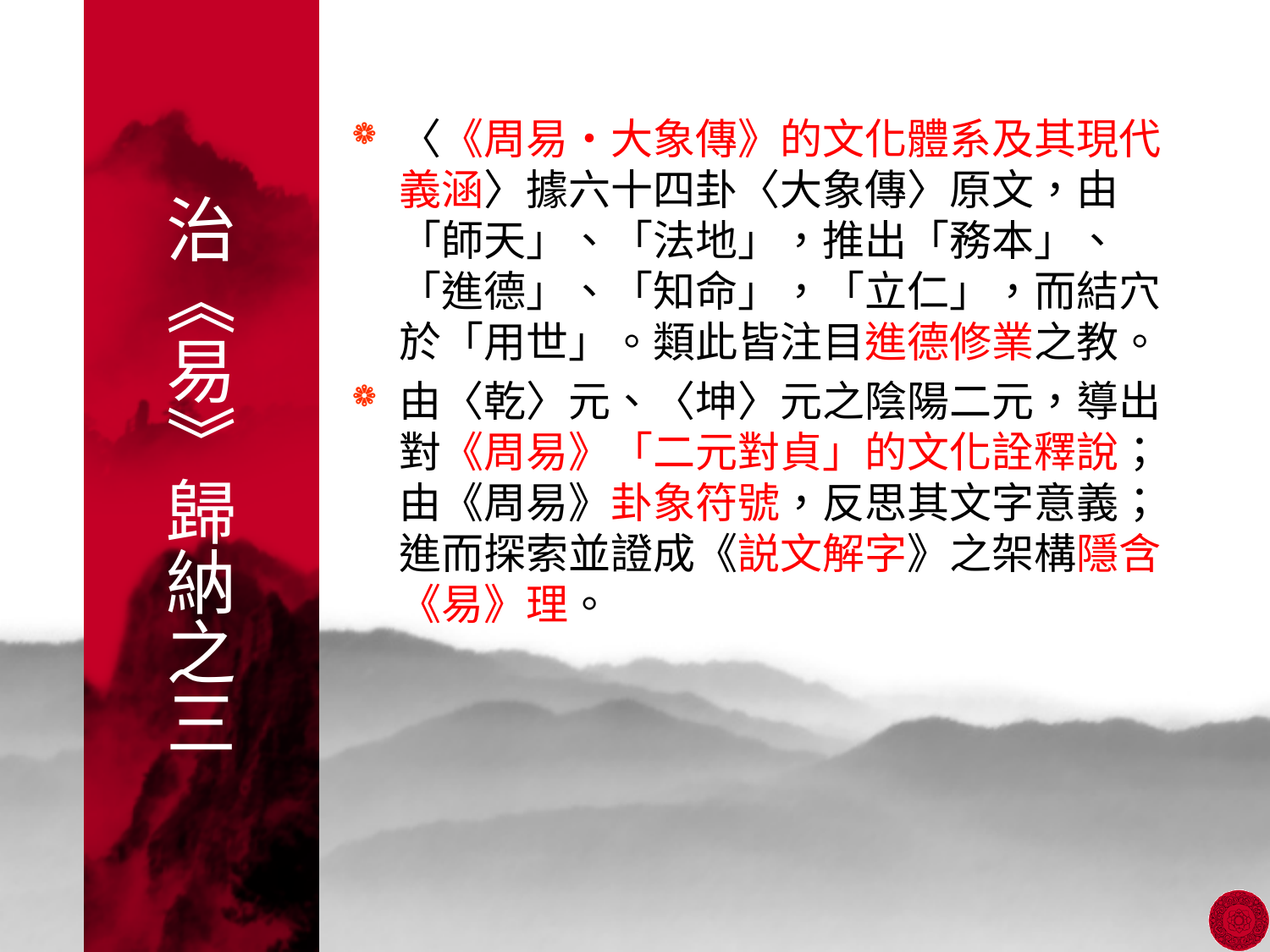

〈《周易‧大象傳》的文化體系及其現代義涵〉據六十四卦〈大象傳〉原文，由「師天」、「法地」，推出「務本」、「進德」、「知命」，「立仁」，而結穴於「用世」。類此皆注目進德修業之教。
由〈乾〉元、〈坤〉元之陰陽二元，導出對《周易》「二元對貞」的文化詮釋說；由《周易》卦象符號，反思其文字意義；進而探索並證成《説文解字》之架構隱含《易》理。
# 治《易》歸納之三